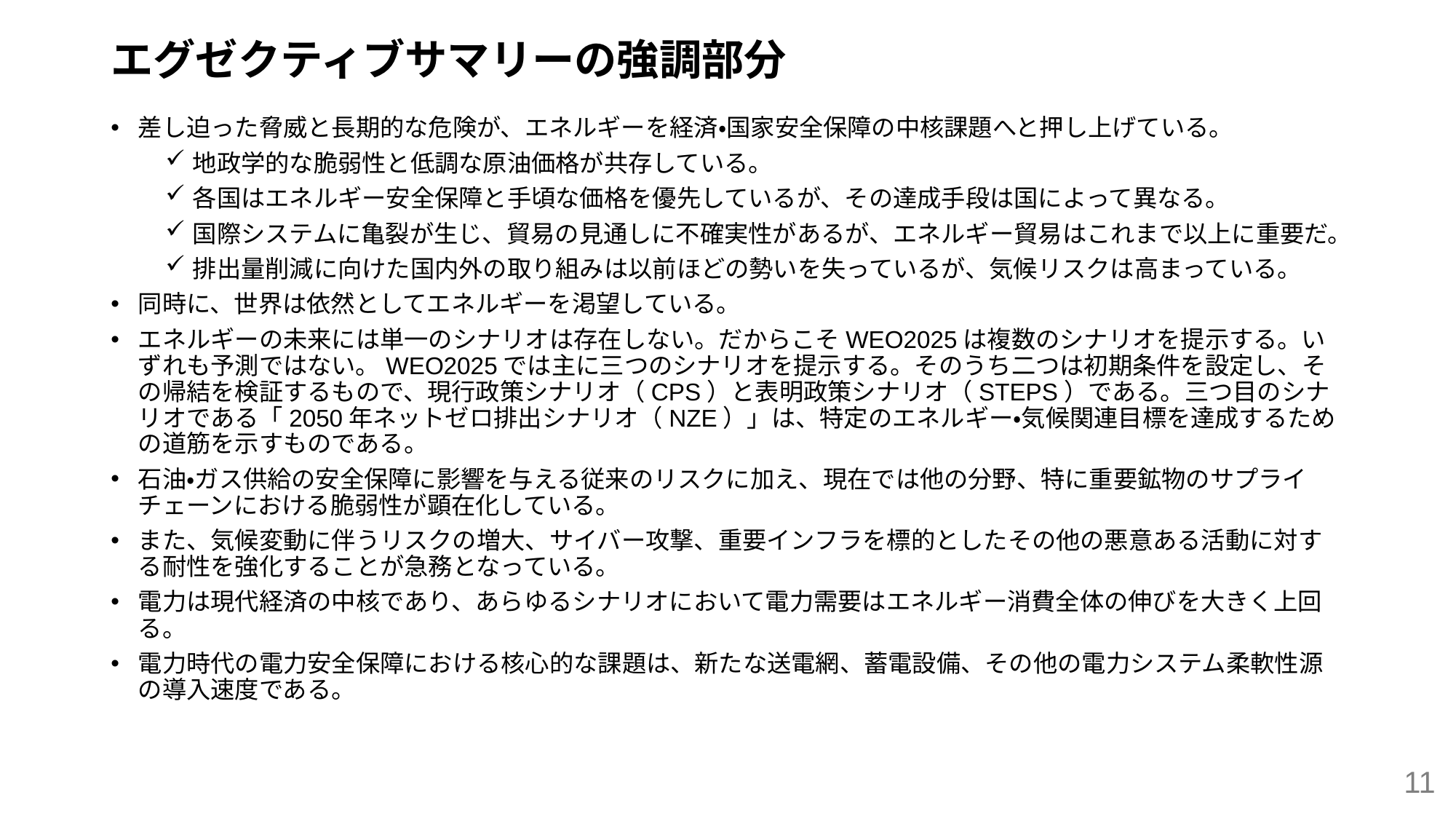

# エグゼクティブサマリーの強調部分
差し迫った脅威と長期的な危険が、エネルギーを経済・国家安全保障の中核課題へと押し上げている。
地政学的な脆弱性と低調な原油価格が共存している。
各国はエネルギー安全保障と手頃な価格を優先しているが、その達成手段は国によって異なる。
国際システムに亀裂が生じ、貿易の見通しに不確実性があるが、エネルギー貿易はこれまで以上に重要だ。
排出量削減に向けた国内外の取り組みは以前ほどの勢いを失っているが、気候リスクは高まっている。
同時に、世界は依然としてエネルギーを渇望している。
エネルギーの未来には単一のシナリオは存在しない。だからこそWEO2025は複数のシナリオを提示する。いずれも予測ではない。WEO2025では主に三つのシナリオを提示する。そのうち二つは初期条件を設定し、その帰結を検証するもので、現行政策シナリオ（CPS）と表明政策シナリオ（STEPS）である。三つ目のシナリオである「2050年ネットゼロ排出シナリオ（NZE）」は、特定のエネルギー・気候関連目標を達成するための道筋を示すものである。
石油・ガス供給の安全保障に影響を与える従来のリスクに加え、現在では他の分野、特に重要鉱物のサプライチェーンにおける脆弱性が顕在化している。
また、気候変動に伴うリスクの増大、サイバー攻撃、重要インフラを標的としたその他の悪意ある活動に対する耐性を強化することが急務となっている。
電力は現代経済の中核であり、あらゆるシナリオにおいて電力需要はエネルギー消費全体の伸びを大きく上回る。
電力時代の電力安全保障における核心的な課題は、新たな送電網、蓄電設備、その他の電力システム柔軟性源の導入速度である。

11